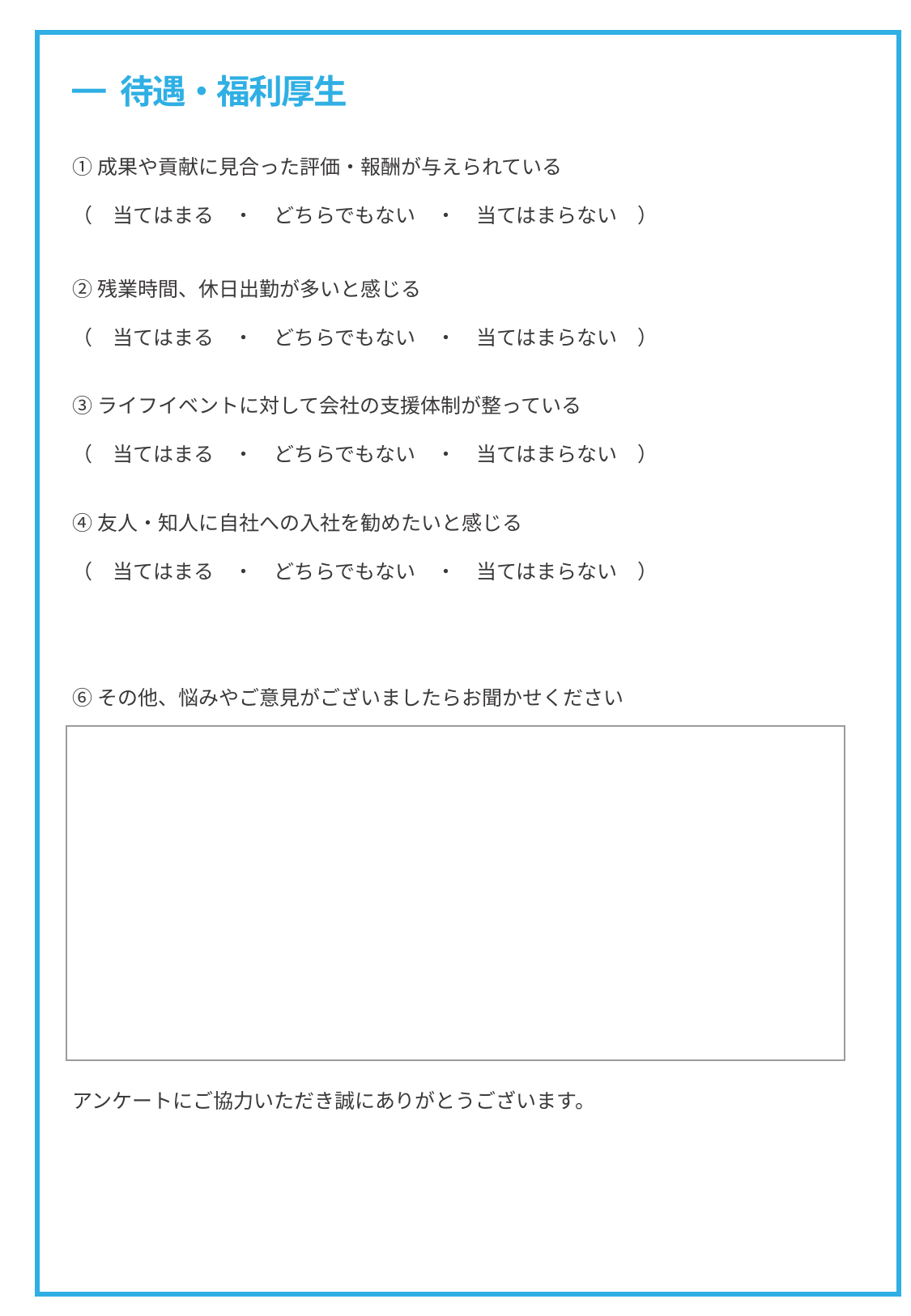

━ 待遇・福利厚生
①成果や貢献に見合った評価・報酬が与えられている

（　当てはまる　・　どちらでもない　・　当てはまらない　）
②残業時間、休日出勤が多いと感じる

（　当てはまる　・　どちらでもない　・　当てはまらない　）
③ライフイベントに対して会社の支援体制が整っている

（　当てはまる　・　どちらでもない　・　当てはまらない　）
④友人・知人に自社への入社を勧めたいと感じる

（　当てはまる　・　どちらでもない　・　当てはまらない　）
⑥その他、悩みやご意見がございましたらお聞かせください

アンケートにご協力いただき誠にありがとうございます。